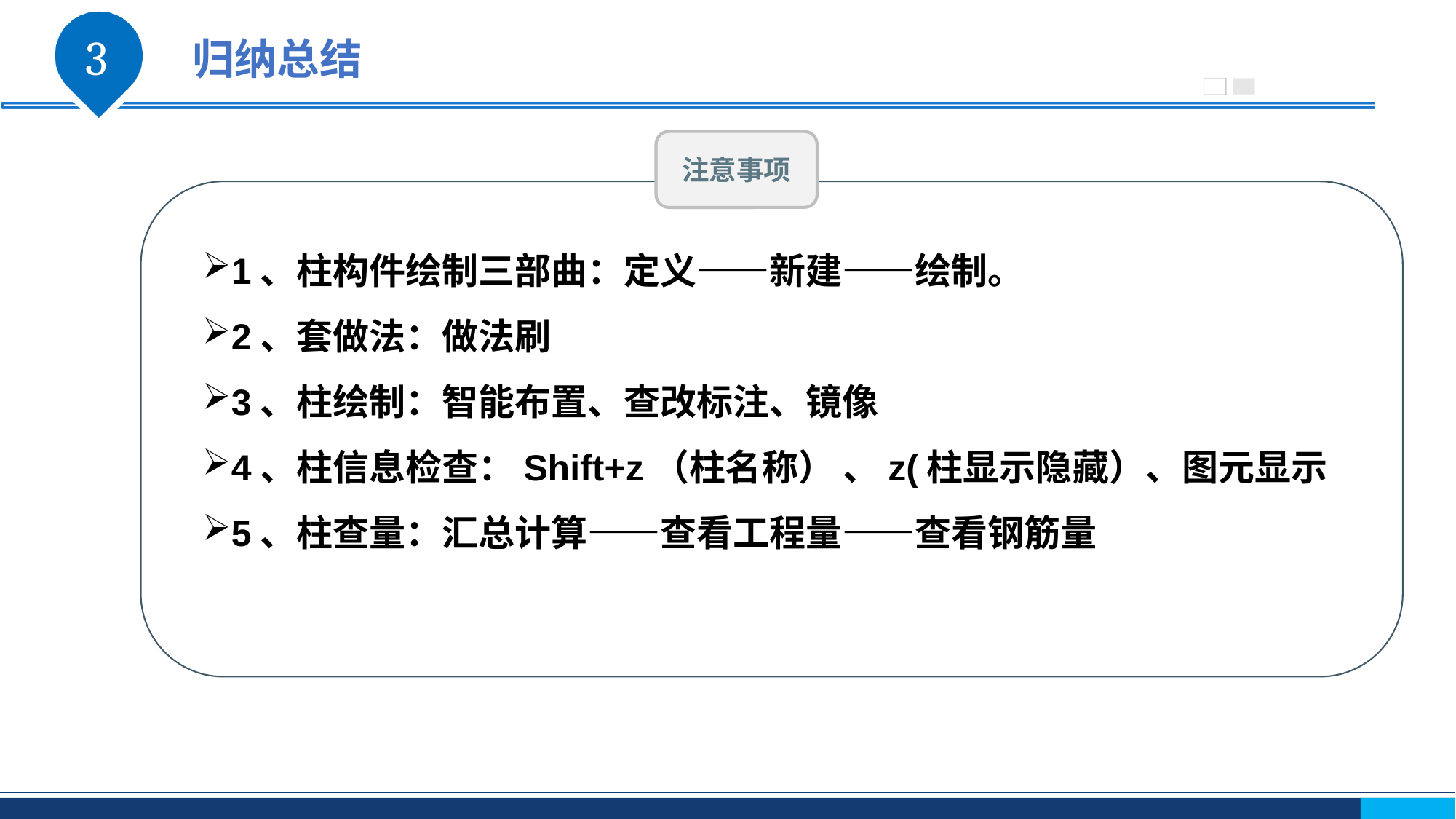

注意事项

1、柱构件绘制三部曲：定义——新建——绘制。
2、套做法：做法刷
3、柱绘制：智能布置、查改标注、镜像
4、柱信息检查：Shift+z（柱名称） 、z(柱显示隐藏）、图元显示
5、柱查量：汇总计算——查看工程量——查看钢筋量